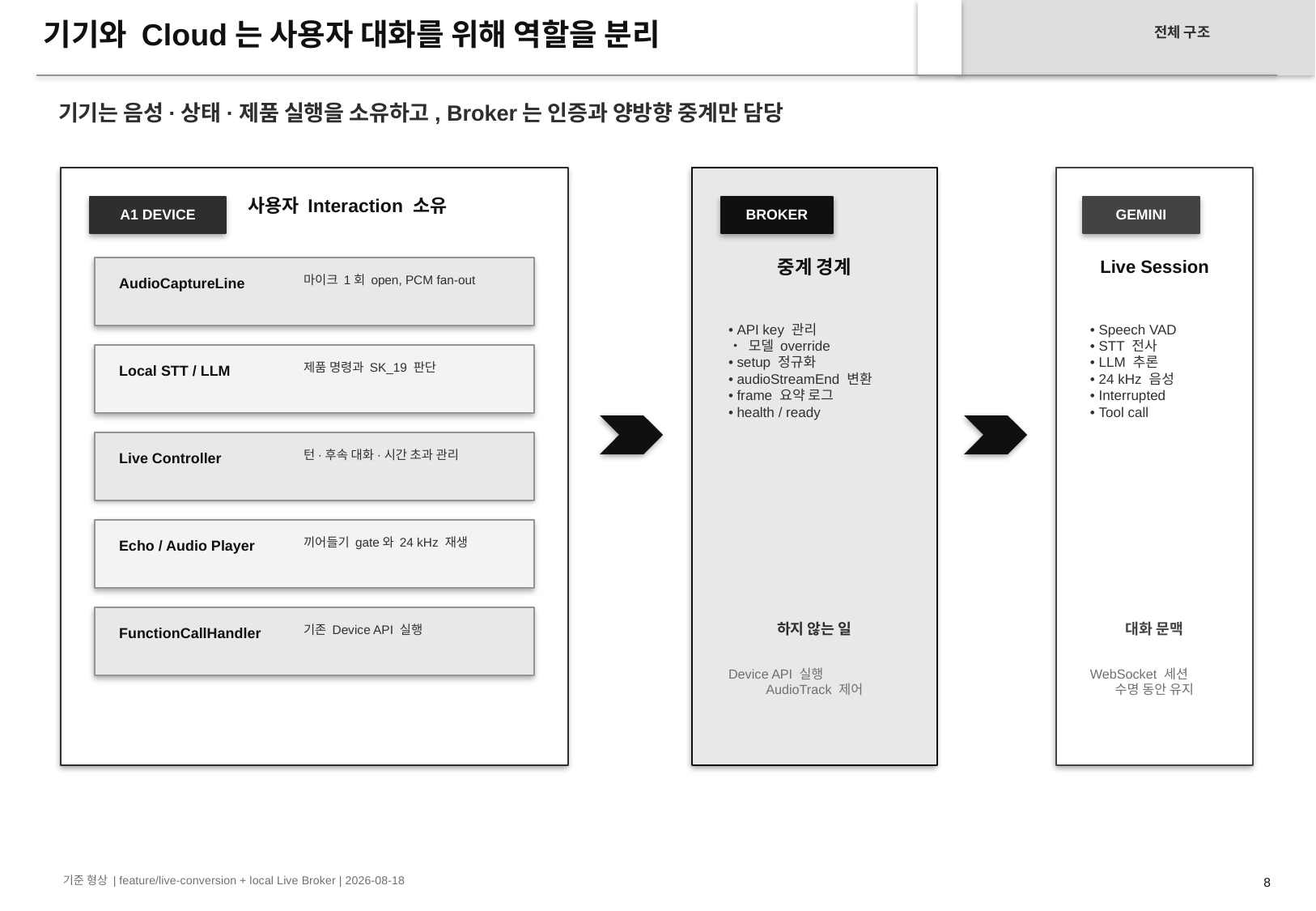

기기와 Cloud는 사용자 대화를 위해 역할을 분리
전체 구조

기기는 음성·상태·제품 실행을 소유하고, Broker는 인증과 양방향 중계만 담당

사용자 Interaction 소유

A1 DEVICE
BROKER
GEMINI
중계 경계
Live Session

마이크 1회 open, PCM fan-out
AudioCaptureLine
• API key 관리
• 모델 override
• setup 정규화
• audioStreamEnd 변환
• frame 요약 로그
• health / ready
• Speech VAD
• STT 전사
• LLM 추론
• 24 kHz 음성
• Interrupted
• Tool call

제품 명령과 SK_19 판단
Local STT / LLM

턴·후속 대화·시간 초과 관리
Live Controller

끼어들기 gate와 24 kHz 재생
Echo / Audio Player

하지 않는 일
대화 문맥
기존 Device API 실행
FunctionCallHandler
Device API 실행
AudioTrack 제어
WebSocket 세션
수명 동안 유지
기준 형상 | feature/live-conversion + local Live Broker | 2026-08-18
8